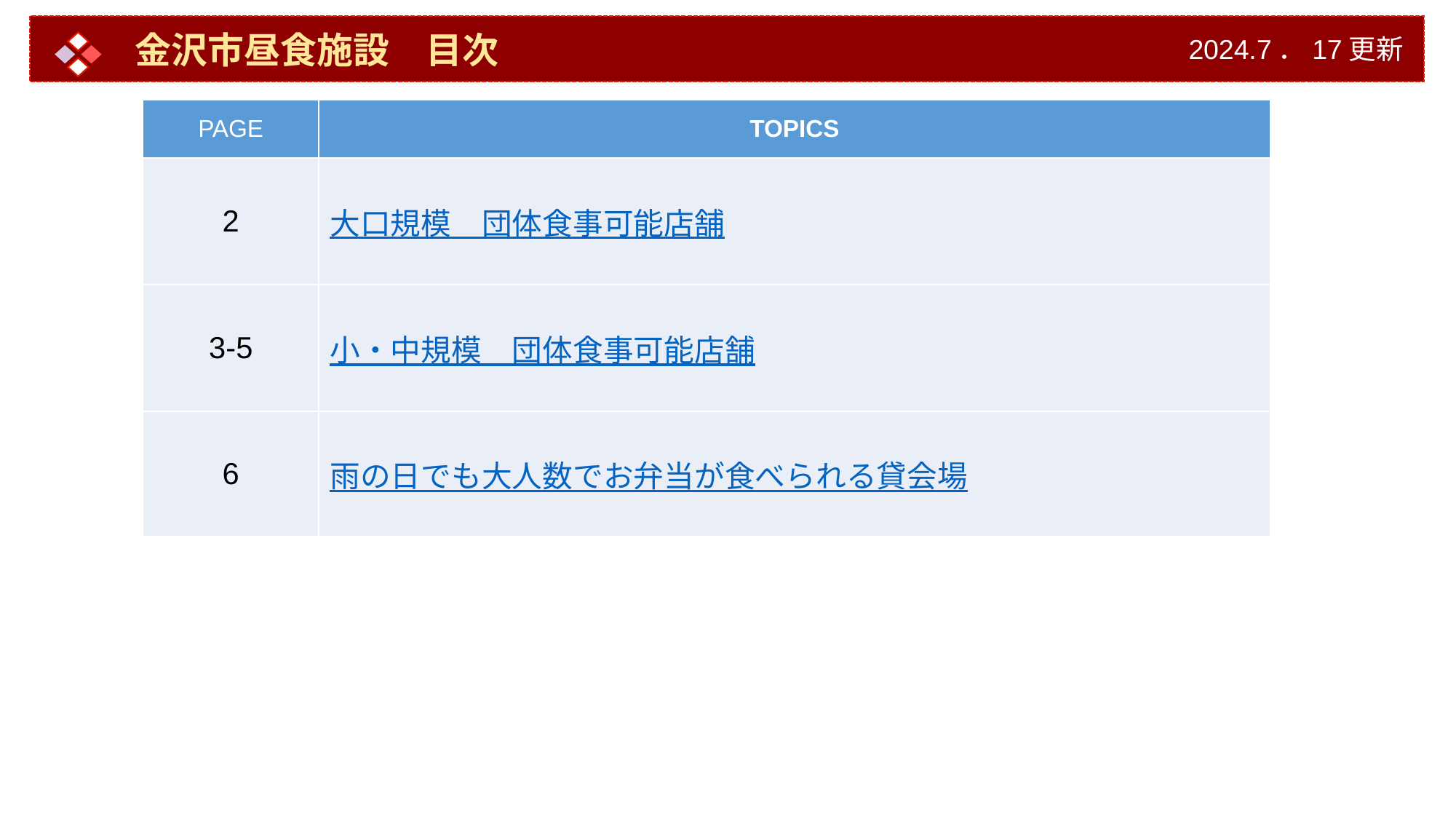

金沢市昼食施設　目次

2024.7．17更新
| PAGE | TOPICS |
| --- | --- |
| 2 | 大口規模　団体食事可能店舗 |
| 3-5 | 小・中規模　団体食事可能店舗 |
| 6 | 雨の日でも大人数でお弁当が食べられる貸会場 |